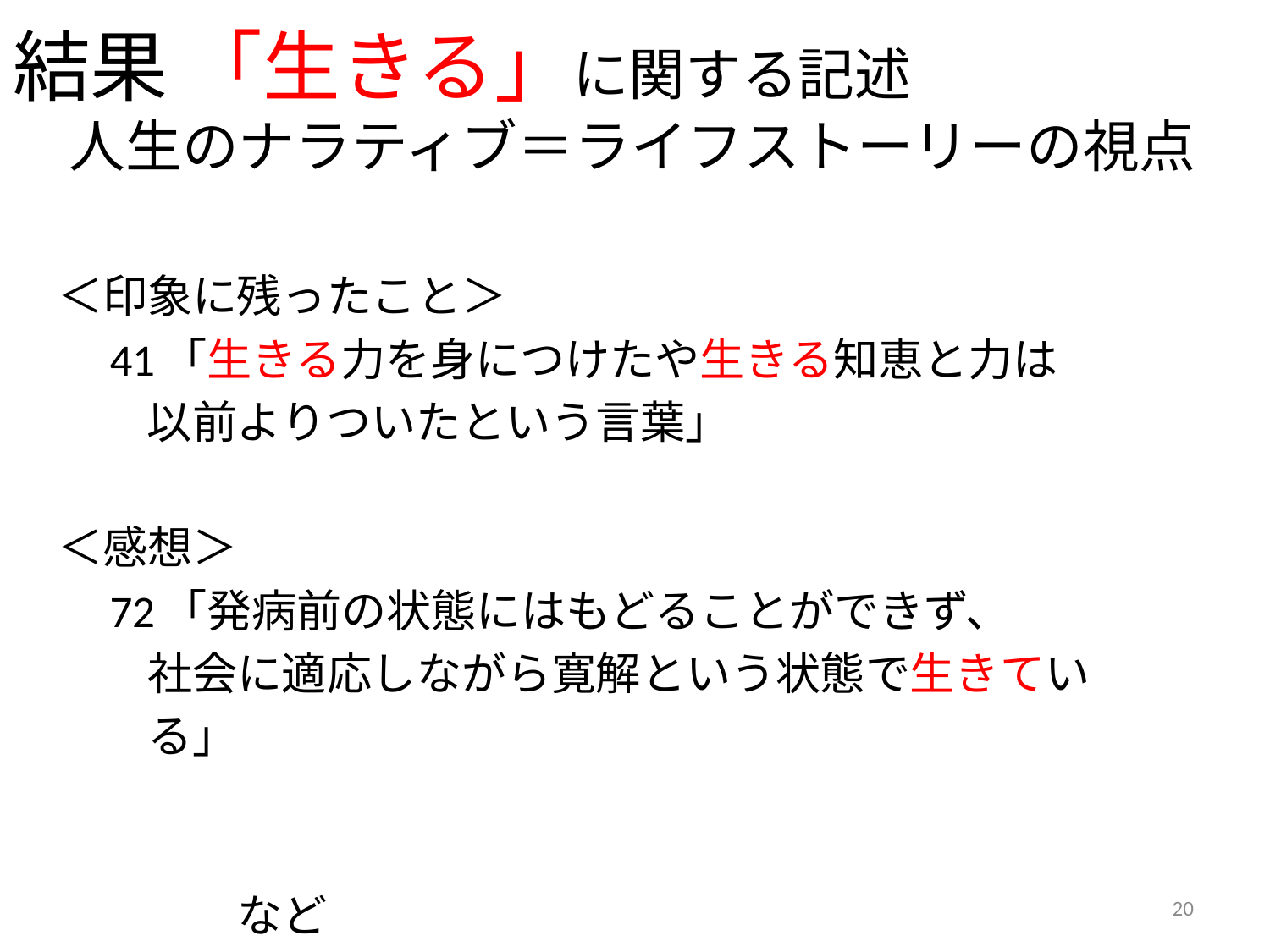

# 結果 「生きる」に関する記述 　人生のナラティブ＝ライフストーリーの視点

＜印象に残ったこと＞
　41「生きる力を身につけたや生きる知恵と力は
　　以前よりついたという言葉」

＜感想＞
　72「発病前の状態にはもどることができず、
　　社会に適応しながら寛解という状態で生きてい
　　る」

　　　　　　　　　　　　　　　　　　　　　　　　　　　　　　など

20